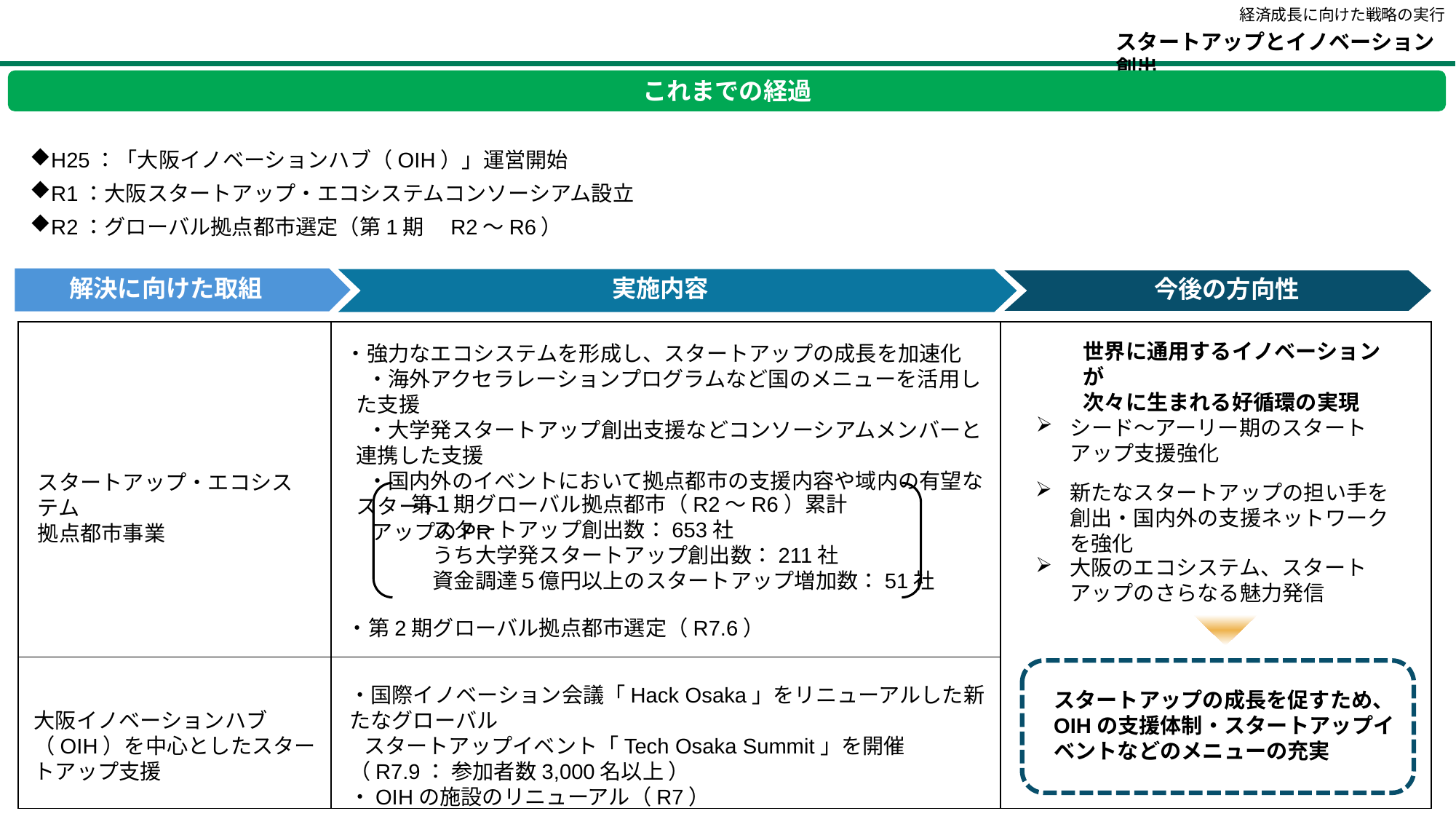

経済成長に向けた戦略の実行
スタートアップとイノベーション創出

これまでの経過
H25：「大阪イノベーションハブ（OIH）」運営開始
R1：大阪スタートアップ・エコシステムコンソーシアム設立
R2：グローバル拠点都市選定（第1期　R2～R6）
解決に向けた取組
実施内容

今後の方向性

・強力なエコシステムを形成し、スタートアップの成長を加速化
　・海外アクセラレーションプログラムなど国のメニューを活用した支援
　・大学発スタートアップ創出支援などコンソーシアムメンバーと連携した支援
　・国内外のイベントにおいて拠点都市の支援内容や域内の有望なスタート
　 アップのPR
|  |  |  |
| --- | --- | --- |
|  |  |  |
世界に通用するイノベーションが
次々に生まれる好循環の実現
シード～アーリー期のスタートアップ支援強化
スタートアップ・エコシステム
拠点都市事業
新たなスタートアップの担い手を創出・国内外の支援ネットワークを強化

第１期グローバル拠点都市（R2〜R6）累計
　スタートアップ創出数：653社
　うち大学発スタートアップ創出数：211社
　資金調達５億円以上のスタートアップ増加数：51社
大阪のエコシステム、スタートアップのさらなる魅力発信
・第2期グローバル拠点都市選定（R7.6）

・国際イノベーション会議「Hack Osaka」をリニューアルした新たなグローバル
  スタートアップイベント「Tech Osaka Summit」を開催
（R7.9： 参加者数3,000名以上 ）
・OIHの施設のリニューアル（R7）
スタートアップの成長を促すため、OIHの支援体制・スタートアップイベントなどのメニューの充実
大阪イノベーションハブ（OIH）を中心としたスタートアップ支援